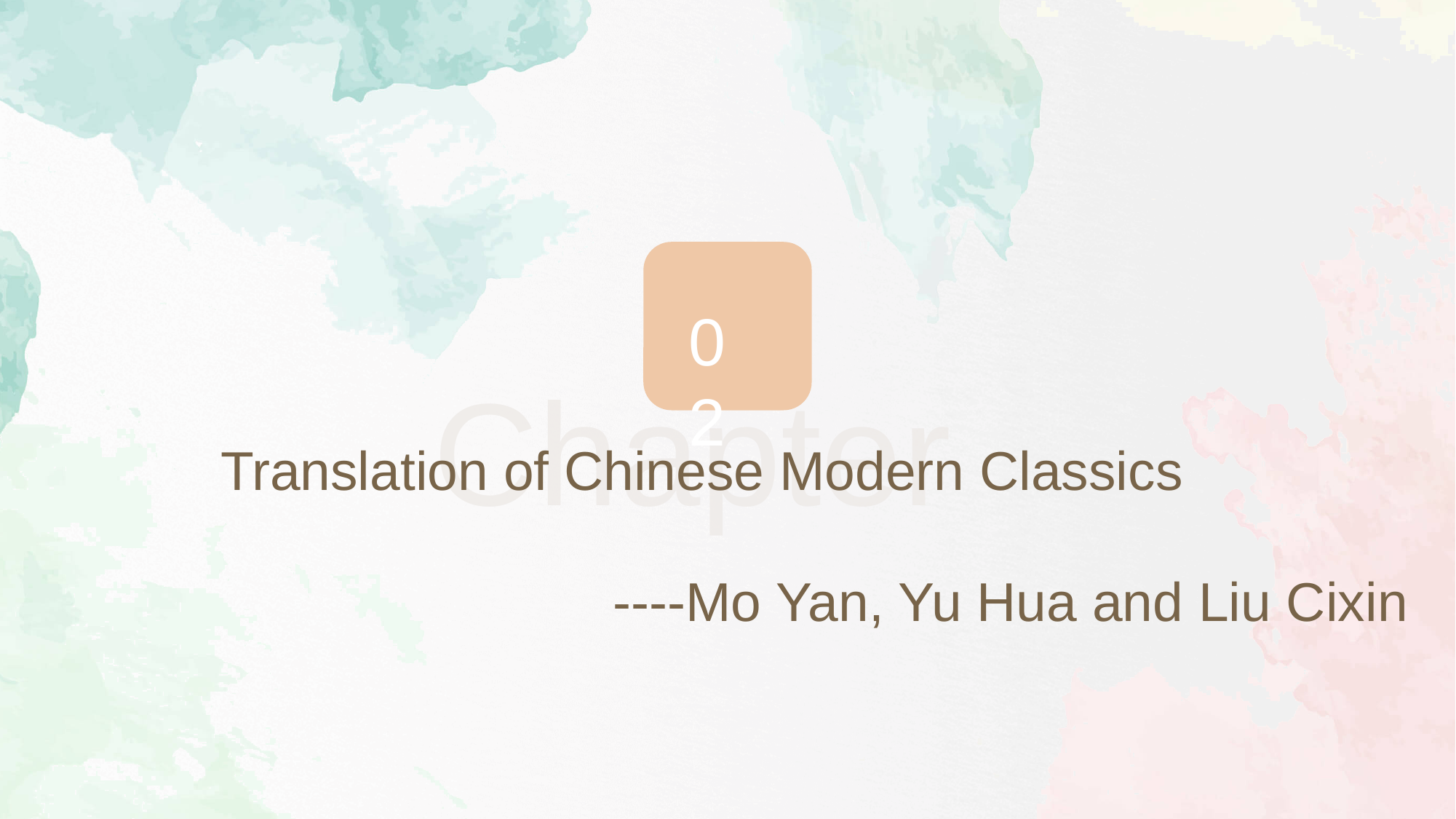

02
Chapter
Translation of Chinese Modern Classics

                          ----Mo Yan, Yu Hua and Liu Cixin
PPT模板 http://www.1ppt.com/moban/